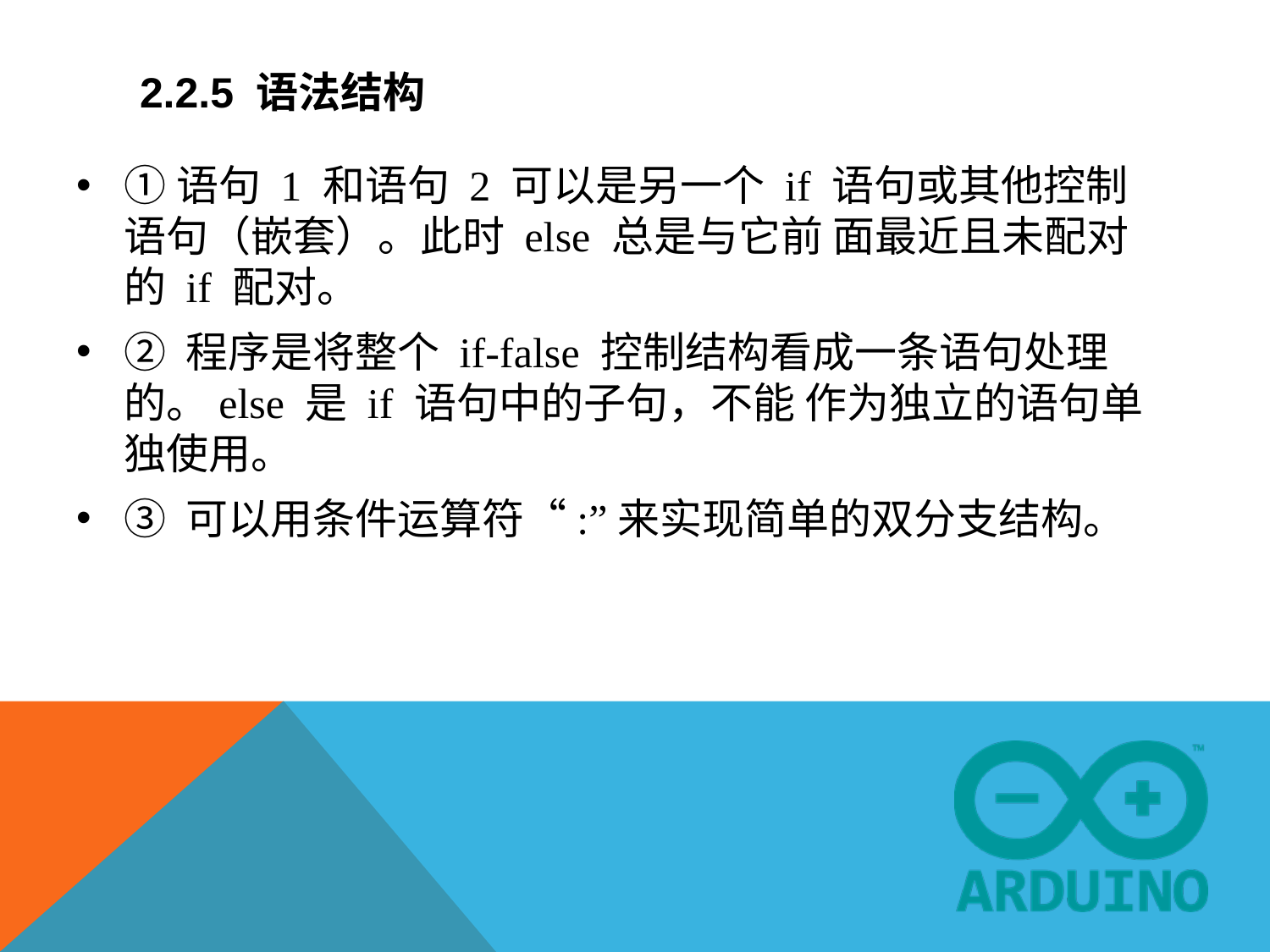

# 2.2.5 语法结构
①语句 1 和语句 2 可以是另一个 if 语句或其他控制语句（嵌套）。此时 else 总是与它前 面最近且未配对的 if 配对。
② 程序是将整个 if-false 控制结构看成一条语句处理的。else 是 if 语句中的子句，不能 作为独立的语句单独使用。
③ 可以用条件运算符“:”来实现简单的双分支结构。